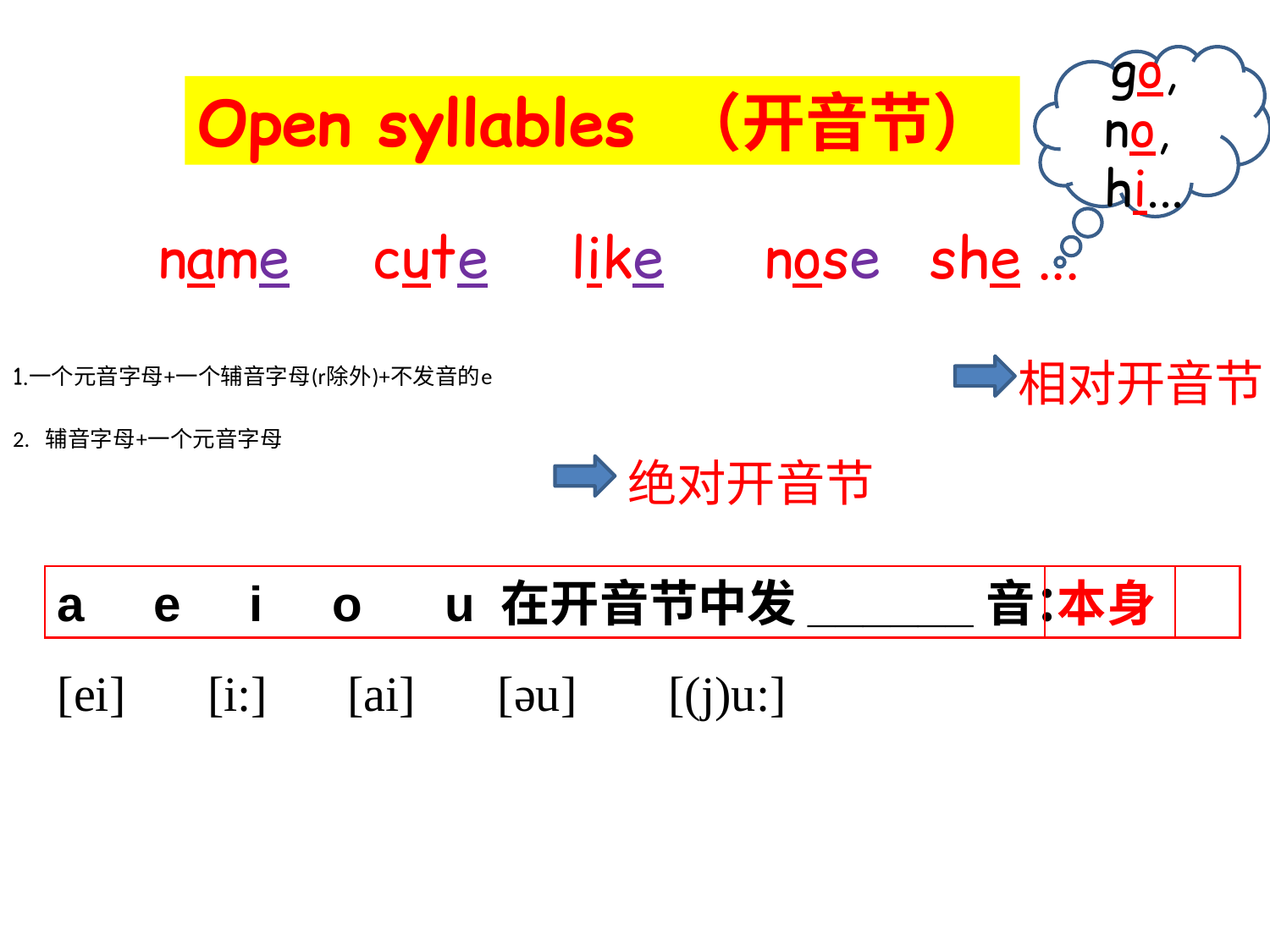

go, no,  hi...
Open syllables （开音节）
name     cute     like      nose   she ...

相对开音节

1.一个元音字母+一个辅音字母(r除外)+不发音的e

2.   辅音字母+一个元音字母

绝对开音节

a     e     i     o      u 在开音节中发______音：
本身
[ei]
[i:]
[ai]
[əu]
[(j)u:]